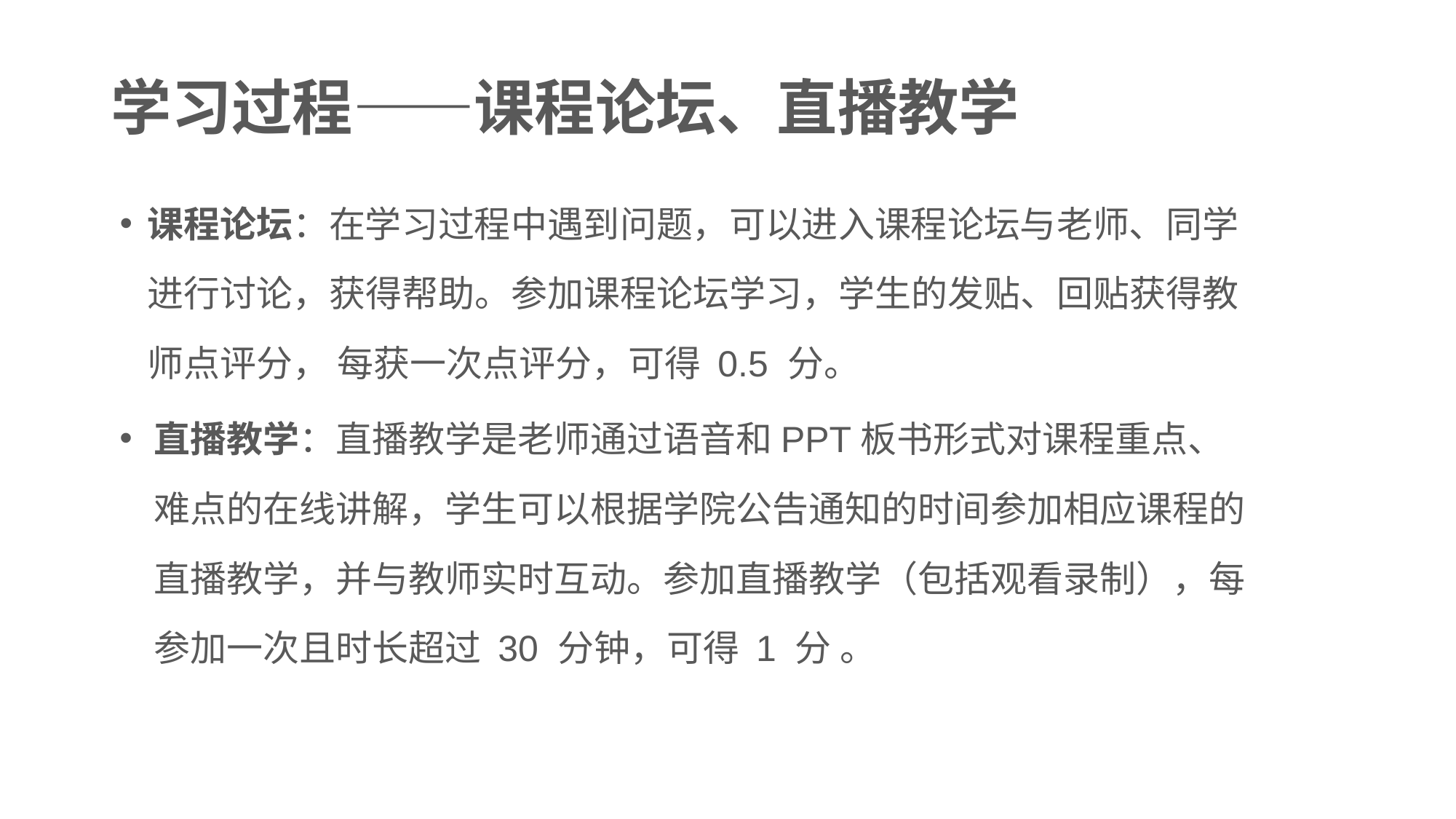

# 学习过程——课程论坛、直播教学
课程论坛：在学习过程中遇到问题，可以进入课程论坛与老师、同学进行讨论，获得帮助。参加课程论坛学习，学生的发贴、回贴获得教师点评分， 每获一次点评分，可得 0.5 分。

直播教学：直播教学是老师通过语音和PPT板书形式对课程重点、难点的在线讲解，学生可以根据学院公告通知的时间参加相应课程的直播教学，并与教师实时互动。参加直播教学（包括观看录制），每参加一次且时长超过 30 分钟，可得 1 分 。